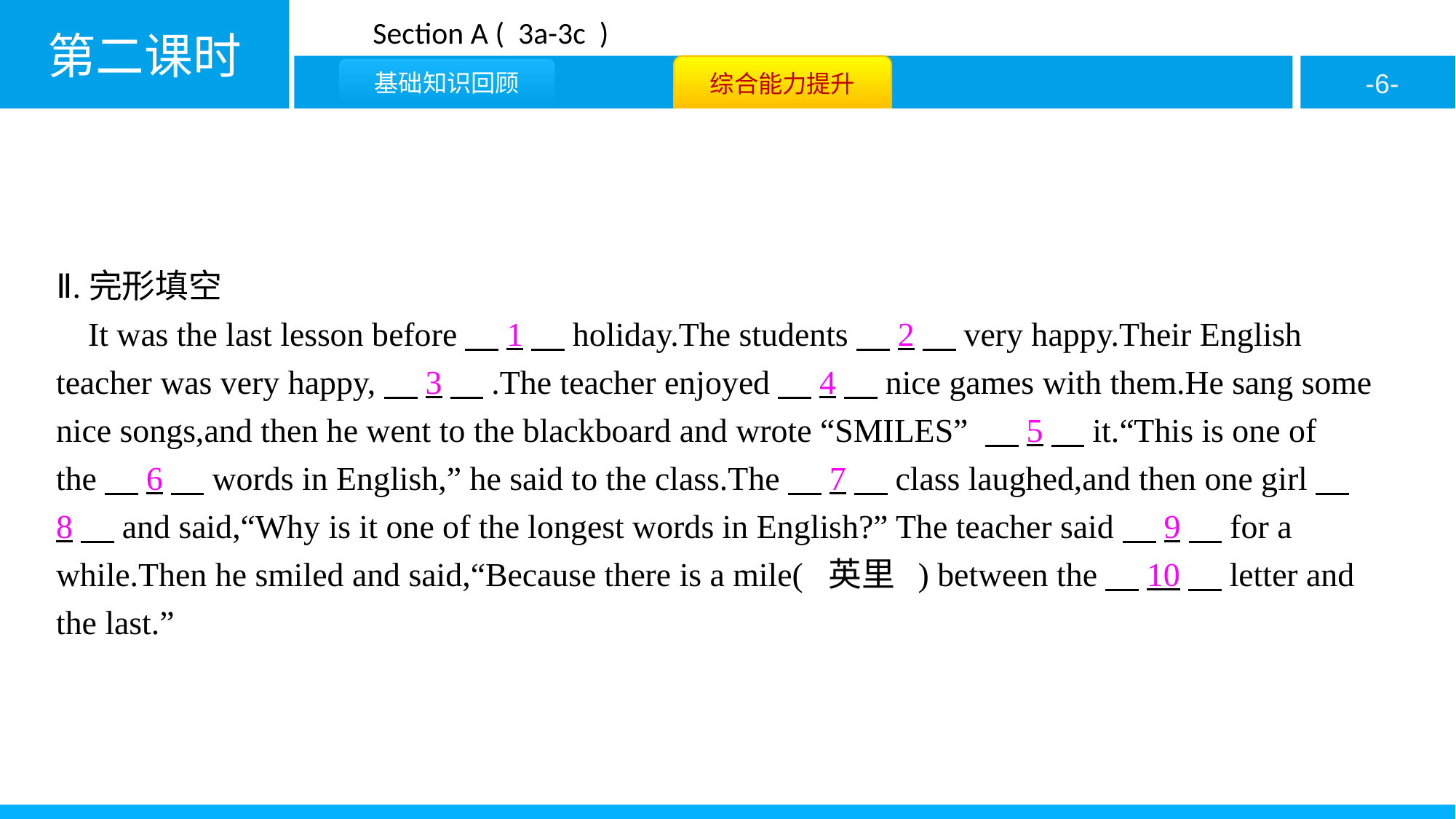

Ⅱ.完形填空
It was the last lesson before　1　holiday.The students　2　very happy.Their English teacher was very happy,　3　.The teacher enjoyed　4　nice games with them.He sang some nice songs,and then he went to the blackboard and wrote “SMILES” 　5　it.“This is one of the　6　words in English,” he said to the class.The　7　class laughed,and then one girl　8　and said,“Why is it one of the longest words in English?” The teacher said　9　for a while.Then he smiled and said,“Because there is a mile(  英里  ) between the　10　letter and the last.”